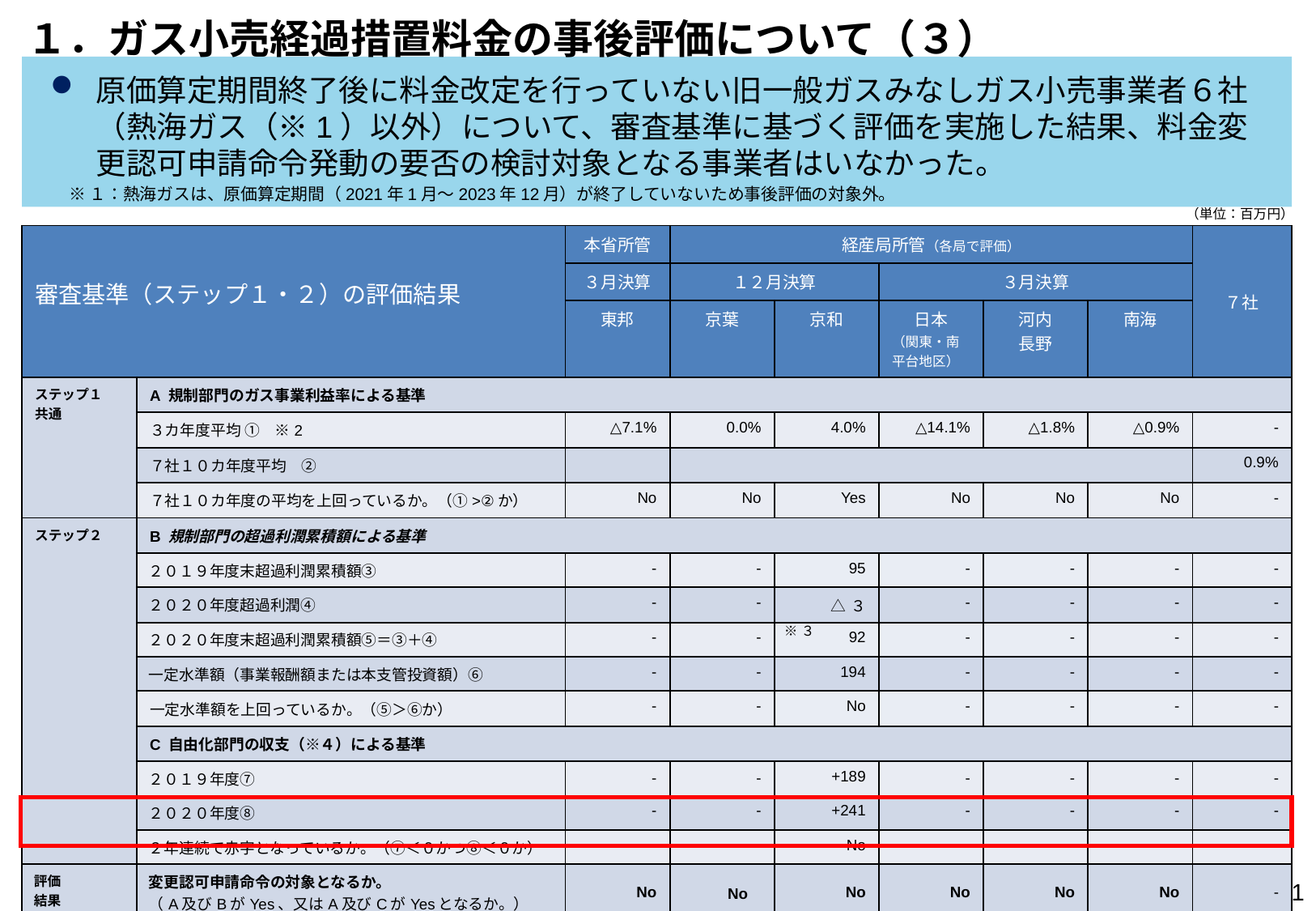

# １．ガス小売経過措置料金の事後評価について（３）
原価算定期間終了後に料金改定を行っていない旧一般ガスみなしガス小売事業者６社（熱海ガス（※1）以外）について、審査基準に基づく評価を実施した結果、料金変更認可申請命令発動の要否の検討対象となる事業者はいなかった。
※１：熱海ガスは、原価算定期間（2021年1月～2023年12月）が終了していないため事後評価の対象外。
（単位：百万円）
| 審査基準（ステップ１・２）の評価結果 |  | 本省所管 | 経産局所管（各局で評価） |  |  |  |  | ７社 |
| --- | --- | --- | --- | --- | --- | --- | --- | --- |
|  |  | ３月決算 | １２月決算 |  | ３月決算 |  |  |  |
|  |  | 東邦 | 京葉 | 京和 | 日本 （関東・南平台地区） | 河内 長野 | 南海 |  |
| ステップ１ 共通 | A 規制部門のガス事業利益率による基準 |  |  |  |  |  |  |  |
|  | ３カ年度平均 ①　※2 | △7.1% | 0.0% | 4.0% | △14.1% | △1.8% | △0.9% | - |
|  | ７社１０カ年度平均　② |  |  |  |  |  |  | 0.9% |
|  | ７社１０カ年度の平均を上回っているか。（①>②か） | No | No | Yes | No | No | No | - |
| ステップ２ | B 規制部門の超過利潤累積額による基準 |  |  |  |  |  |  |  |
|  | ２０１９年度末超過利潤累積額③ | - | - | 95 | - | - | - | - |
|  | ２０２０年度超過利潤④ | - | - | △３ | - | - | - | - |
|  | ２０２０年度末超過利潤累積額⑤＝③＋④ | - | - | 92 | - | - | - | - |
|  | 一定水準額（事業報酬額または本支管投資額）⑥ | - | - | 194 | - | - | - | - |
|  | 一定水準額を上回っているか。（⑤＞⑥か） | - | - | No | - | - | - | - |
|  | C 自由化部門の収支（※４）による基準 |  |  |  |  |  |  |  |
|  | ２０１９年度⑦ | - | - | +189 | - | - | - | - |
|  | ２０２０年度⑧ | - | - | +241 | - | - | - | - |
|  | ２年連続で赤字となっているか。（⑦＜０かつ⑧＜０か） | - | - | No | - | - | - | - |
| 評価 結果 | 変更認可申請命令の対象となるか。 （A及びBがYes、又はA及びCがYesとなるか。） | No | No | No | No | No | No | - |
※３
|  |
| --- |
※２：各年度の規制部門のガス事業利益率（％）の単純平均
※３：一定水準額として指定旧供給区域等需要部門に係る本支管投資額（過去5年平均）を採用
※４：自由化部門の収支：自由化部門のガス事業損益　　　　　　　　　　　　　　　　　　　　　　　　      　　　（出典：各事業者の部門別収支計算書、各事業者へのヒアリングにより当委員会事務局作成）
1